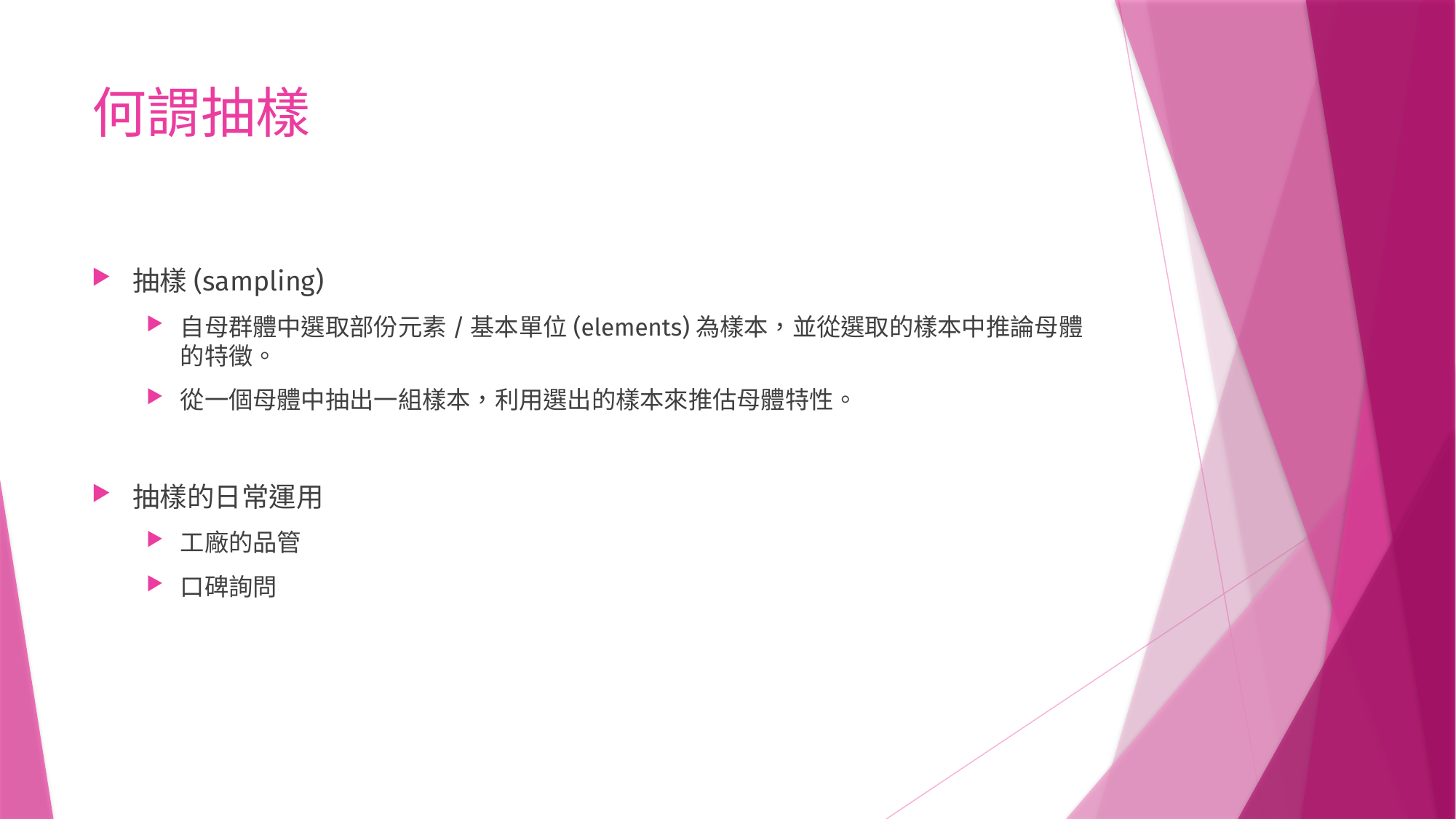

# 何謂抽樣
抽樣(sampling)
自母群體中選取部份元素/基本單位(elements)為樣本，並從選取的樣本中推論母體的特徵。
從一個母體中抽出一組樣本，利用選出的樣本來推估母體特性。

抽樣的日常運用
工廠的品管
口碑詢問